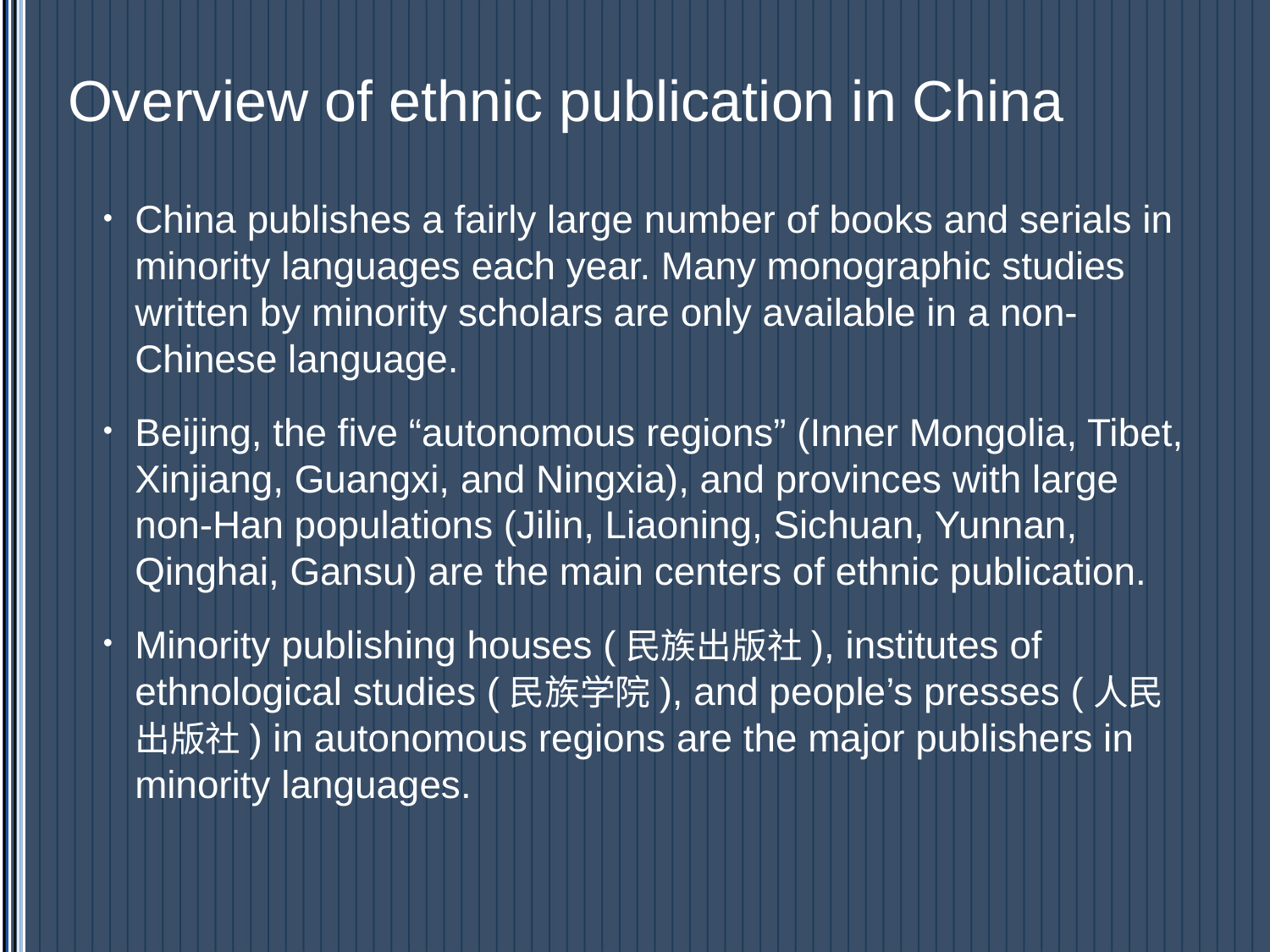

# Overview of ethnic publication in China
China publishes a fairly large number of books and serials in minority languages each year. Many monographic studies written by minority scholars are only available in a non-Chinese language.
Beijing, the five “autonomous regions” (Inner Mongolia, Tibet, Xinjiang, Guangxi, and Ningxia), and provinces with large non-Han populations (Jilin, Liaoning, Sichuan, Yunnan, Qinghai, Gansu) are the main centers of ethnic publication.
Minority publishing houses (民族出版社), institutes of ethnological studies (民族学院), and people’s presses (人民出版社) in autonomous regions are the major publishers in minority languages.